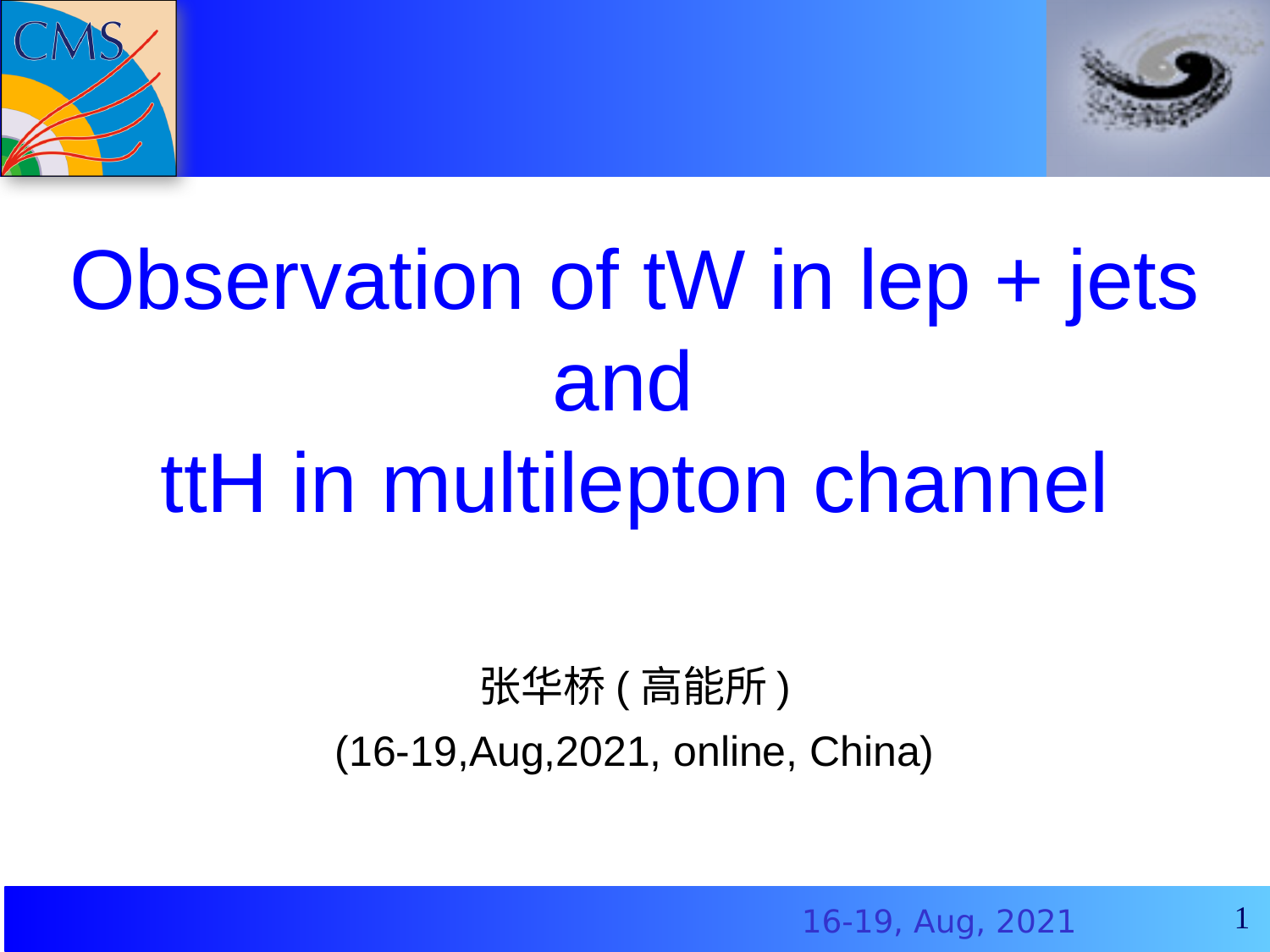

Observation of tW in lep + jets
and
ttH in multilepton channel
张华桥(高能所)
(16-19,Aug,2021, online, China)
1